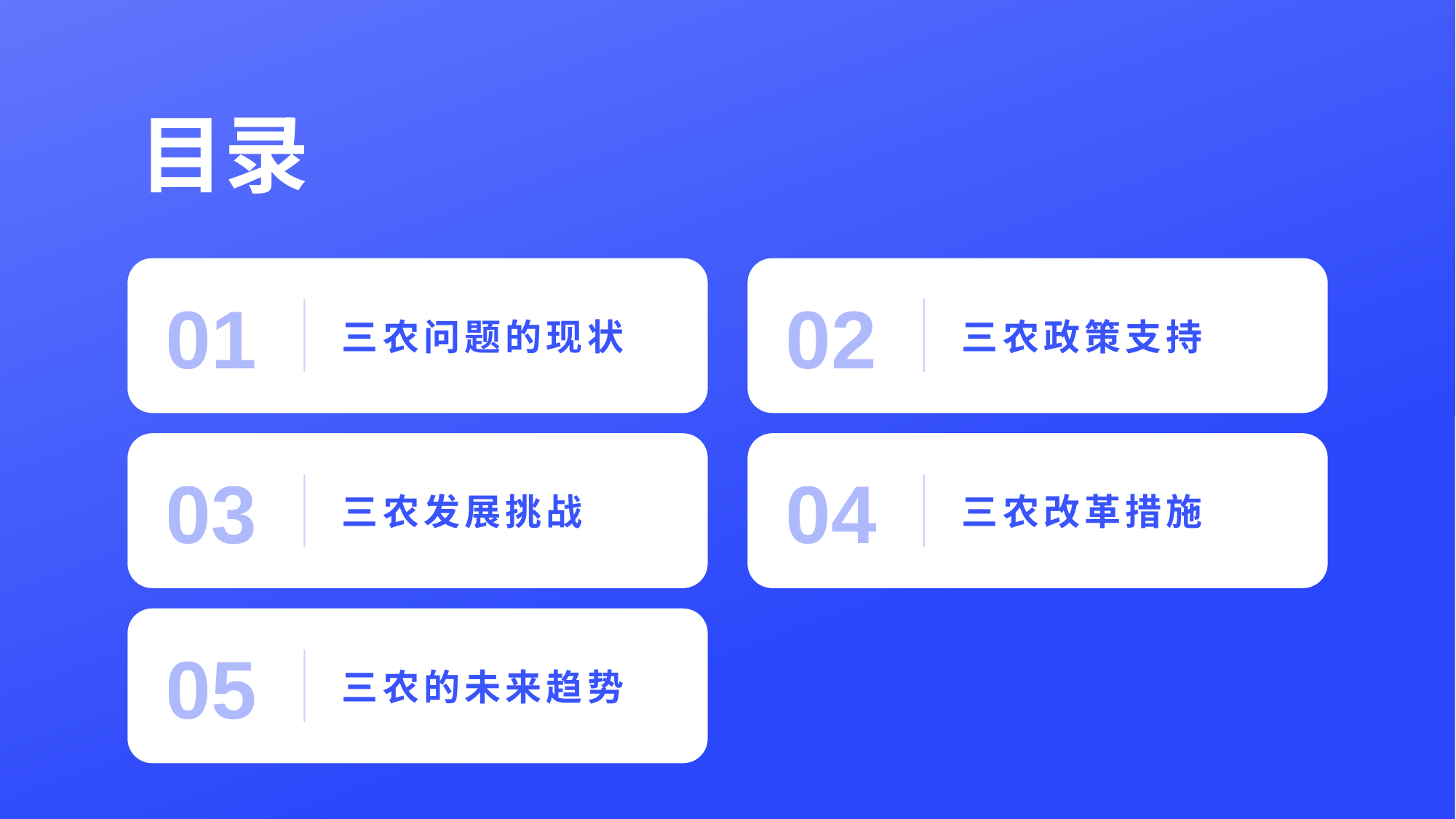

# 目录

01
三农问题的现状
02
三农政策支持

03
三农发展挑战
04
三农改革措施

05
三农的未来趋势